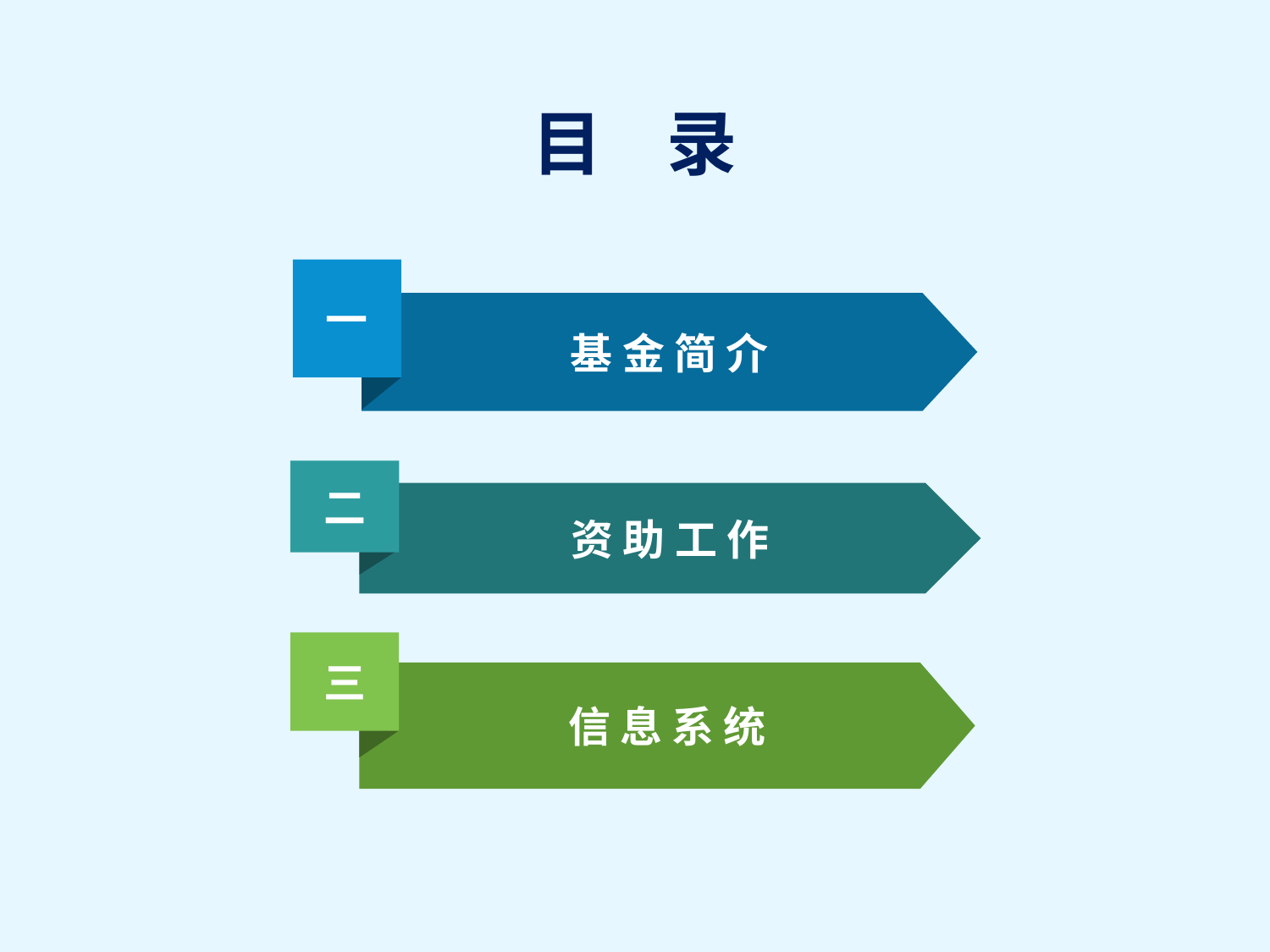

目    录
一
基 金 简 介

二
资 助 工 作

三
信 息 系 统